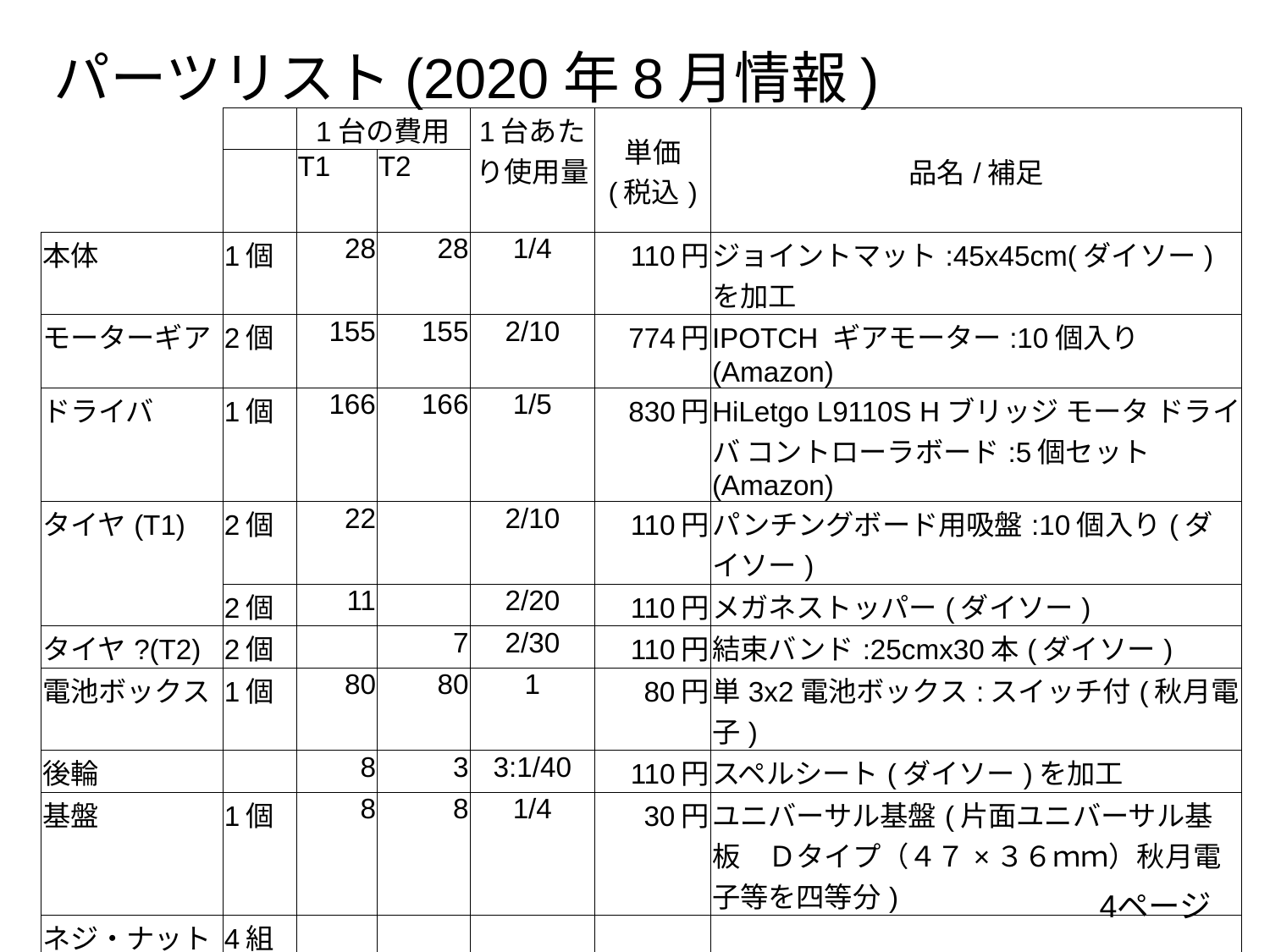

# パーツリスト(2020年8月情報)
|  |  | 1台の費用 |  | 1台あたり使用量 | 単価 (税込) | 品名/補足 |
| --- | --- | --- | --- | --- | --- | --- |
|  |  | T1 | T2 |  |  |  |
| 本体 | 1個 | 28 | 28 | 1/4 | 110円 | ジョイントマット:45x45cm(ダイソー)を加工 |
| モーターギア | 2個 | 155 | 155 | 2/10 | 774円 | IPOTCH ギアモーター:10個入り(Amazon) |
| ドライバ | 1個 | 166 | 166 | 1/5 | 830円 | HiLetgo L9110S Hブリッジ モータ ドライバ コントローラボード:5個セット(Amazon) |
| タイヤ(T1) | 2個 | 22 |  | 2/10 | 110円 | パンチングボード用吸盤:10個入り(ダイソー) |
|  | 2個 | 11 |  | 2/20 | 110円 | メガネストッパー(ダイソー) |
| タイヤ?(T2) | 2個 |  | 7 | 2/30 | 110円 | 結束バンド:25cmx30本(ダイソー) |
| 電池ボックス | 1個 | 80 | 80 | 1 | 80円 | 単3x2電池ボックス:スイッチ付(秋月電子) |
| 後輪 |  | 8 | 3 | 3:1/40 | 110円 | スペルシート(ダイソー)を加工 |
| 基盤 | 1個 | 8 | 8 | 1/4 | 30円 | ユニバーサル基盤(片面ユニバーサル基板　Ｄタイプ（４７×３６ｍｍ）秋月電子等を四等分) |
| ネジ・ナット | 4組 |  |  |  |  |  |
| 配線 | 若干 |  |  |  |  | 基板用および配線用 |
| 絶縁版 | 1個 |  |  |  |  | micro:bit用のねじ止め板(自作する) |
| 合計金額 |  | 485 | 453 |  |  |  |
4ページ